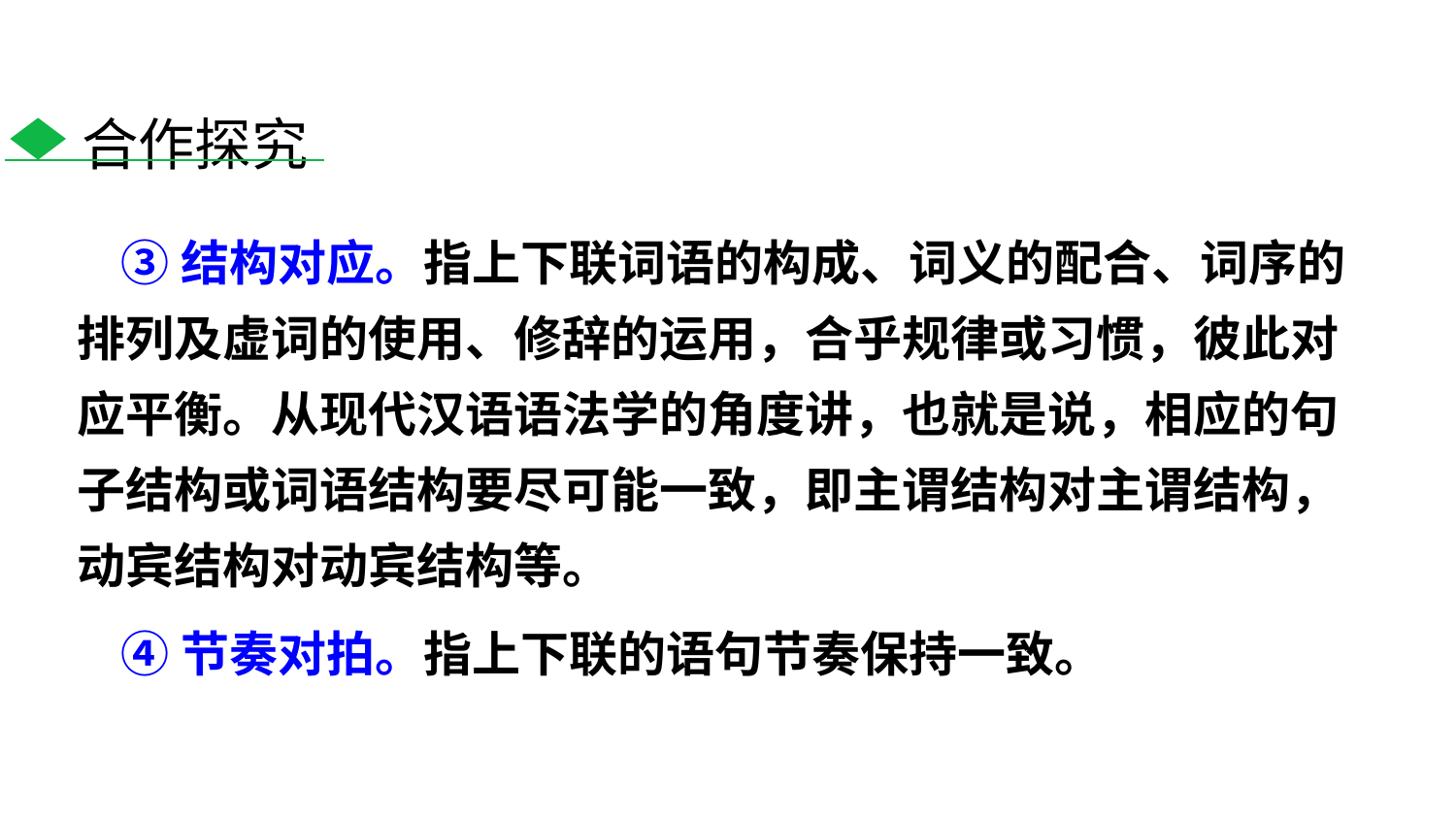

合作探究

    ③结构对应。指上下联词语的构成、词义的配合、词序的排列及虚词的使用、修辞的运用，合乎规律或习惯，彼此对应平衡。从现代汉语语法学的角度讲，也就是说，相应的句子结构或词语结构要尽可能一致，即主谓结构对主谓结构，动宾结构对动宾结构等。
    ④节奏对拍。指上下联的语句节奏保持一致。